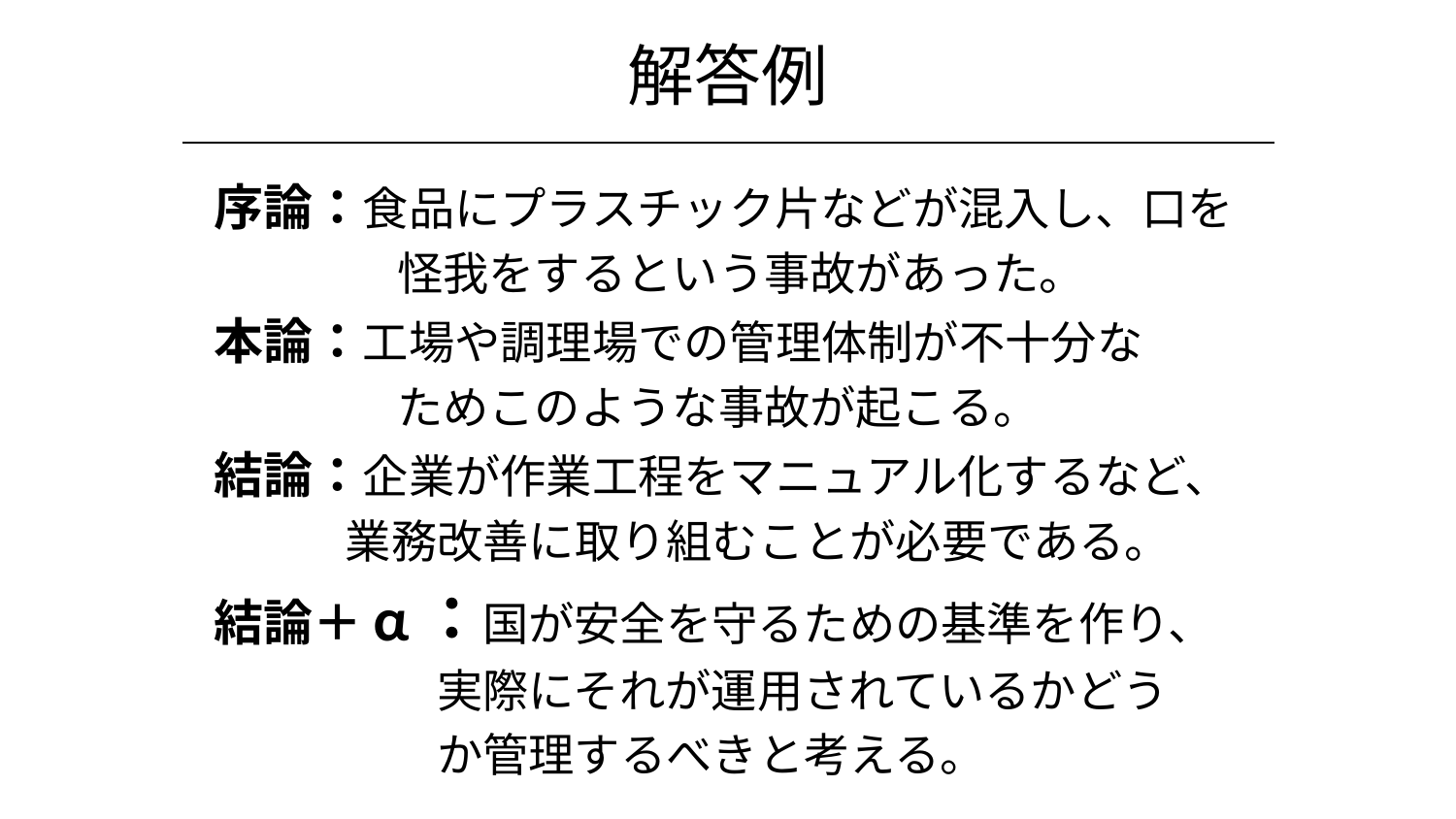

# 解答例
序論：食品にプラスチック片などが混入し、口を
　　　　怪我をするという事故があった。
本論：工場や調理場での管理体制が不十分な
　　　　ためこのような事故が起こる。
結論：企業が作業工程をマニュアル化するなど、
            業務改善に取り組むことが必要である。
結論＋α：国が安全を守るための基準を作り、
                     実際にそれが運用されているかどう
                     か管理するべきと考える。